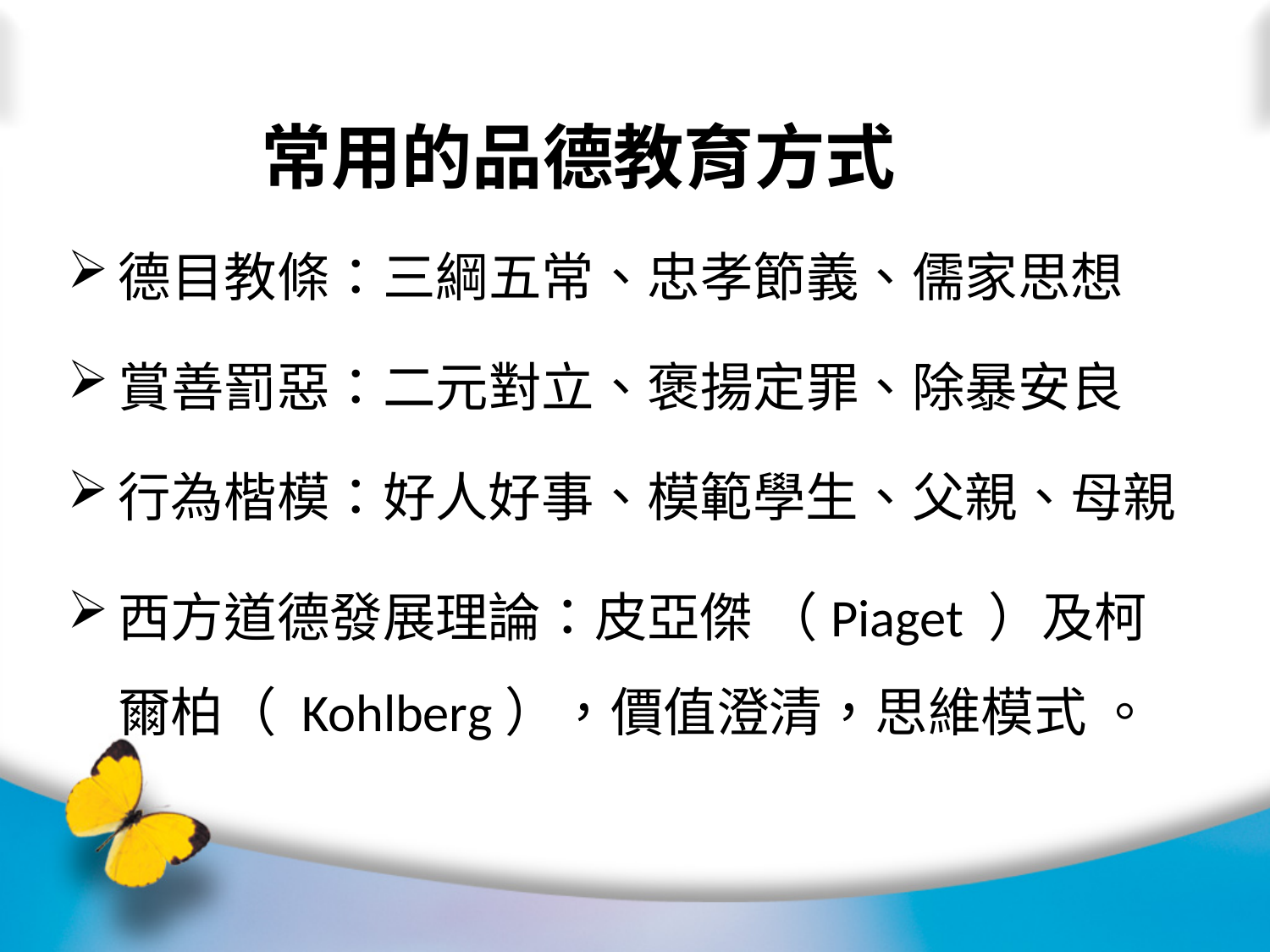

常用的品德教育方式
德目教條：三綱五常、忠孝節義、儒家思想
賞善罰惡：二元對立、褒揚定罪、除暴安良
行為楷模：好人好事、模範學生、父親、母親
西方道德發展理論：皮亞傑 （Piaget ）及柯爾柏（ Kohlberg），價值澄清，思維模式 。